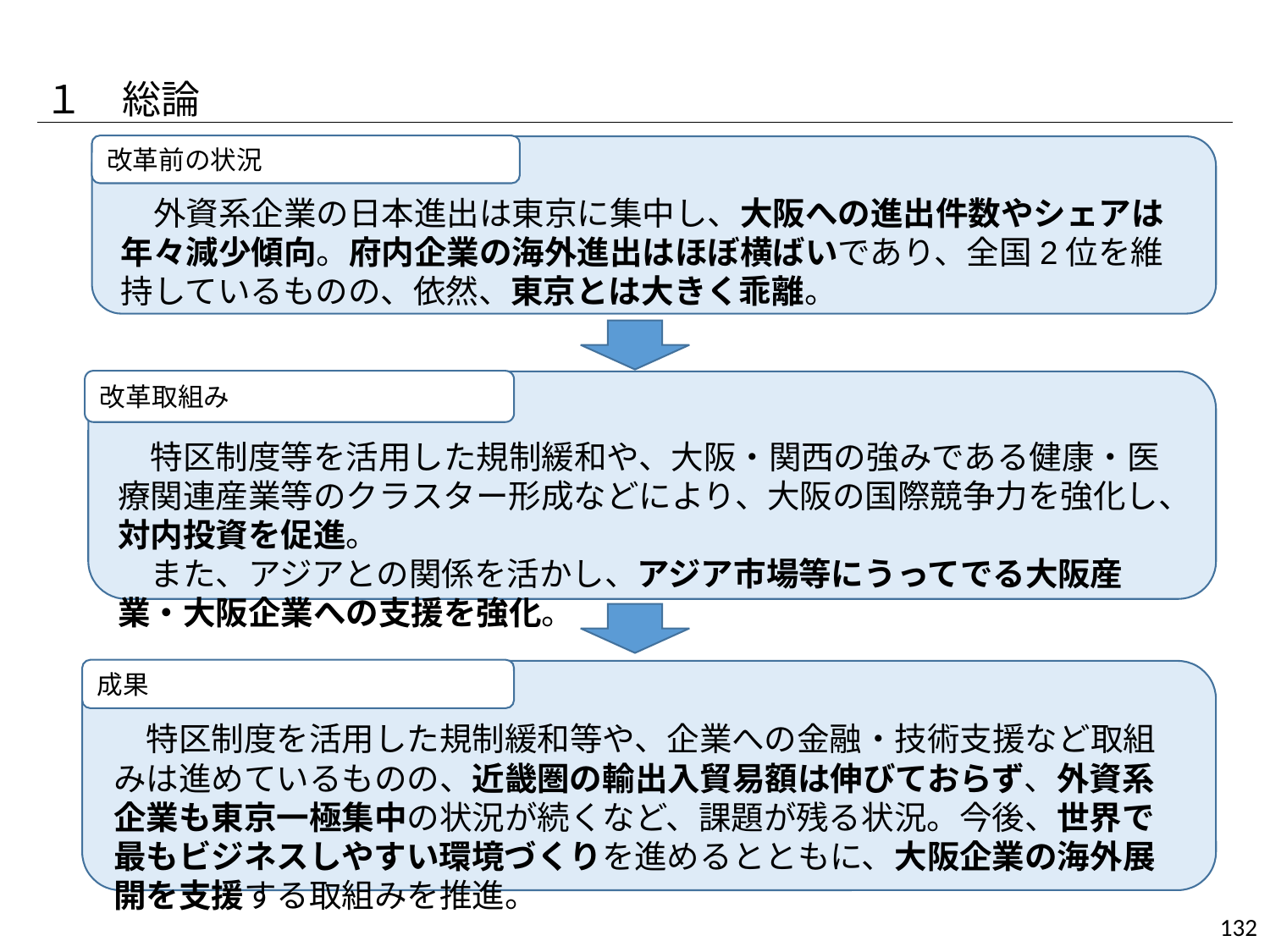

１　総論
改革前の状況

　外資系企業の日本進出は東京に集中し、大阪への進出件数やシェアは年々減少傾向。府内企業の海外進出はほぼ横ばいであり、全国2位を維持しているものの、依然、東京とは大きく乖離。

改革取組み

　特区制度等を活用した規制緩和や、大阪・関西の強みである健康・医療関連産業等のクラスター形成などにより、大阪の国際競争力を強化し、対内投資を促進。
　また、アジアとの関係を活かし、アジア市場等にうってでる大阪産業・大阪企業への支援を強化。

成果

　特区制度を活用した規制緩和等や、企業への金融・技術支援など取組みは進めているものの、近畿圏の輸出入貿易額は伸びておらず、外資系企業も東京一極集中の状況が続くなど、課題が残る状況。今後、世界で最もビジネスしやすい環境づくりを進めるとともに、大阪企業の海外展開を支援する取組みを推進。
132